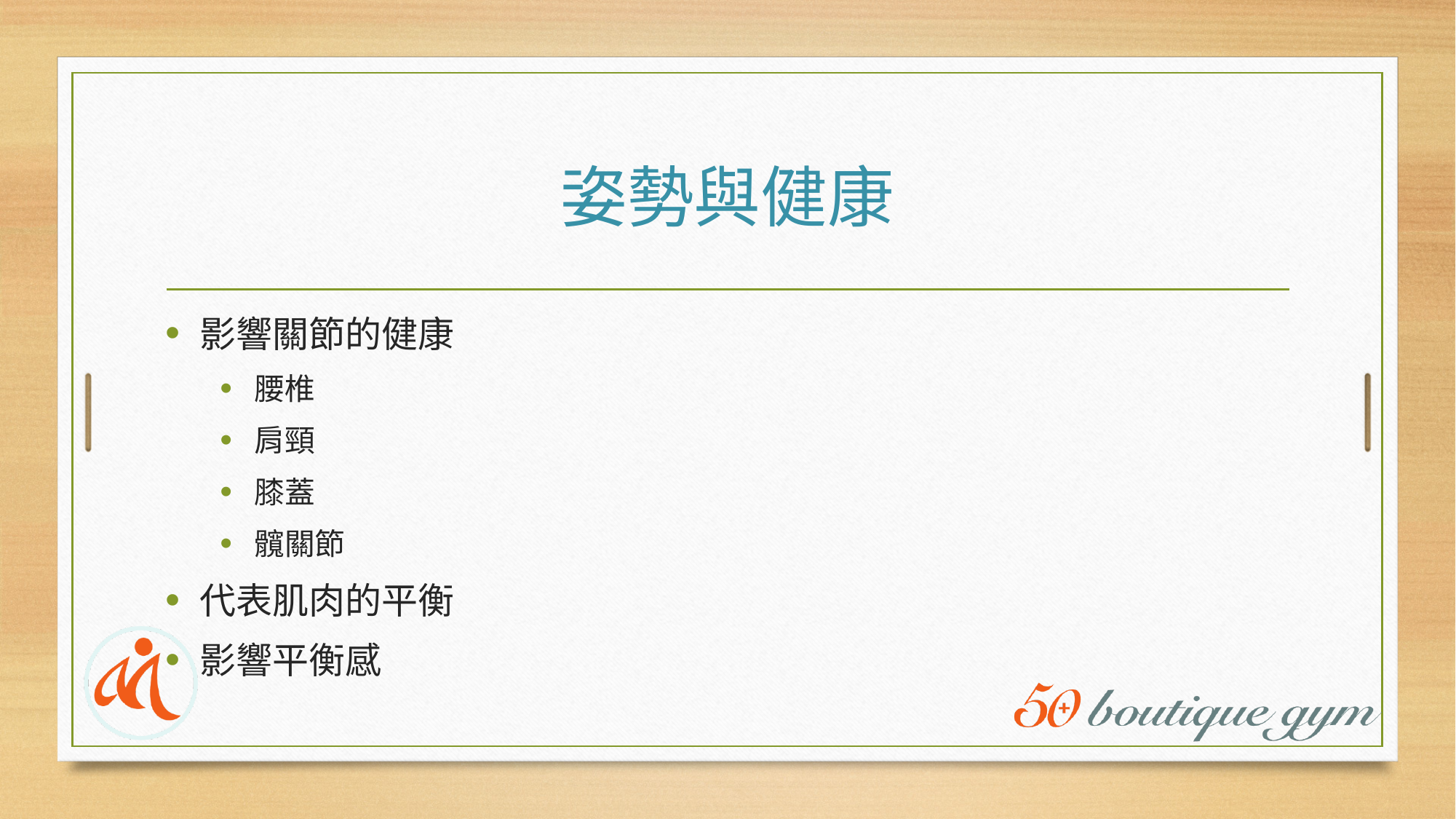

# 姿勢與健康
影響關節的健康
腰椎
肩頸
膝蓋
髖關節
代表肌肉的平衡
影響平衡感